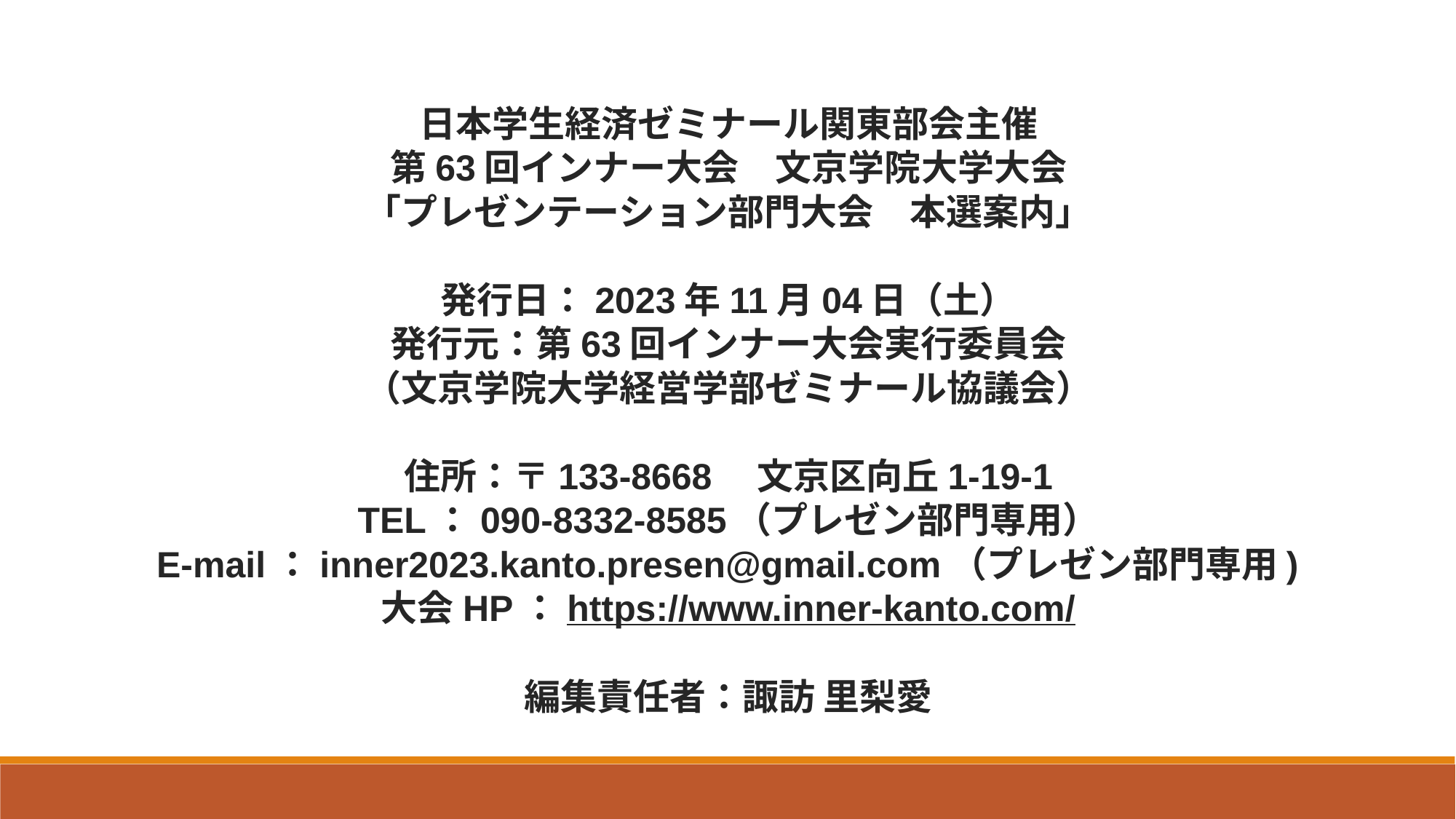

日本学生経済ゼミナール関東部会主催
第63回インナー大会　文京学院大学大会
「プレゼンテーション部門大会　本選案内」

発行日：2023年11月04日（土）
発行元：第63回インナー大会実行委員会
（文京学院大学経営学部ゼミナール協議会）

住所：〒133-8668　文京区向丘1-19-1
TEL：090-8332-8585（プレゼン部門専用）
E-mail：inner2023.kanto.presen@gmail.com（プレゼン部門専用)
大会HP：https://www.inner-kanto.com/

編集責任者：諏訪 里梨愛